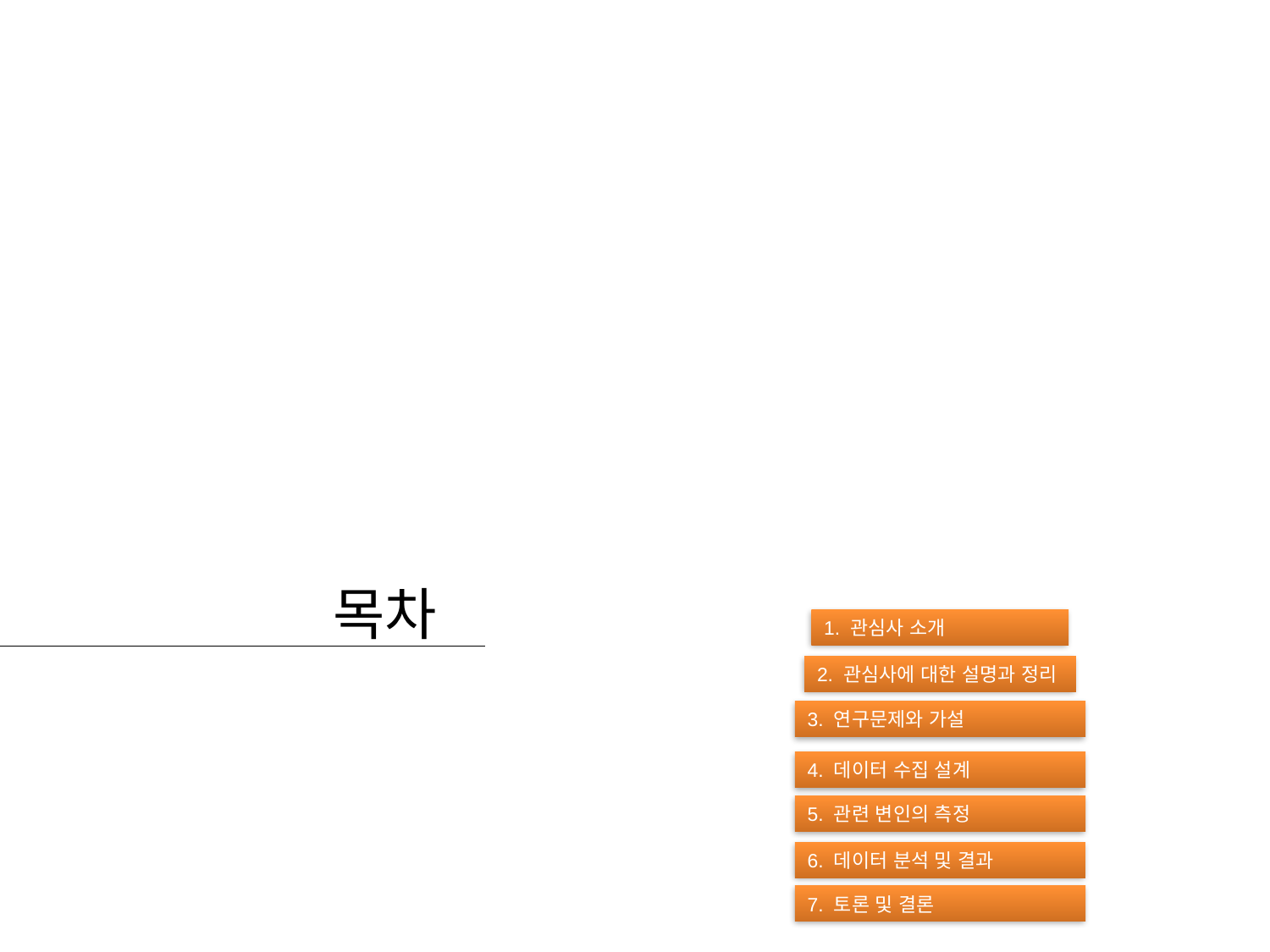

목차
1. 관심사 소개
2. 관심사에 대한 설명과 정리
3. 연구문제와 가설
4. 데이터 수집 설계
5. 관련 변인의 측정
6. 데이터 분석 및 결과
7. 토론 및 결론